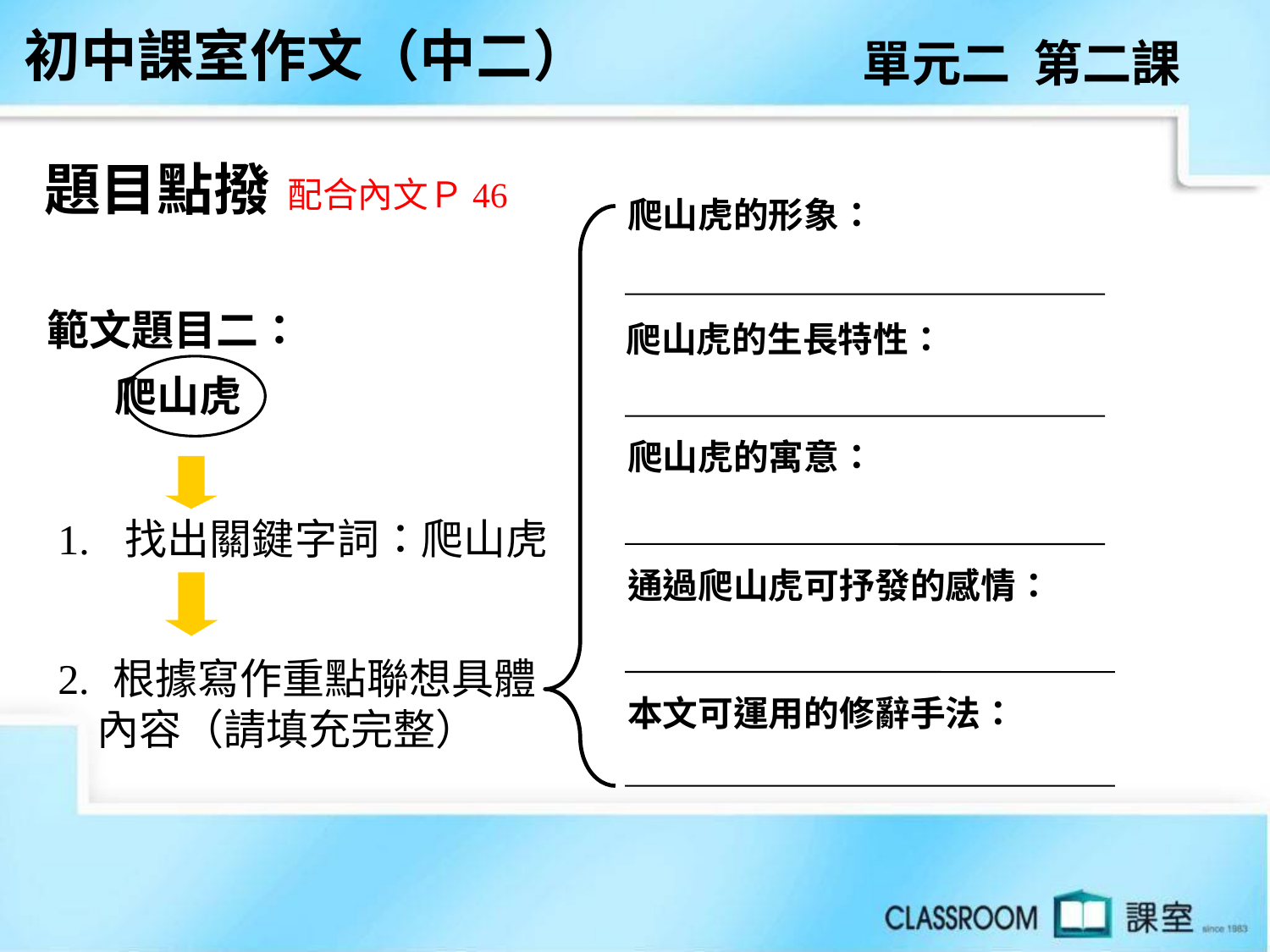

初中課室作文（中二）
單元二  第二課
題目點撥
配合內文Ｐ46
爬山虎的形象：

範文題目二：
      爬山虎

爬山虎的生長特性：

爬山虎的寓意：

1. 找出關鍵字詞：爬山虎
通過爬山虎可抒發的感情：

2. 根據寫作重點聯想具體
   內容（請填充完整）
本文可運用的修辭手法：